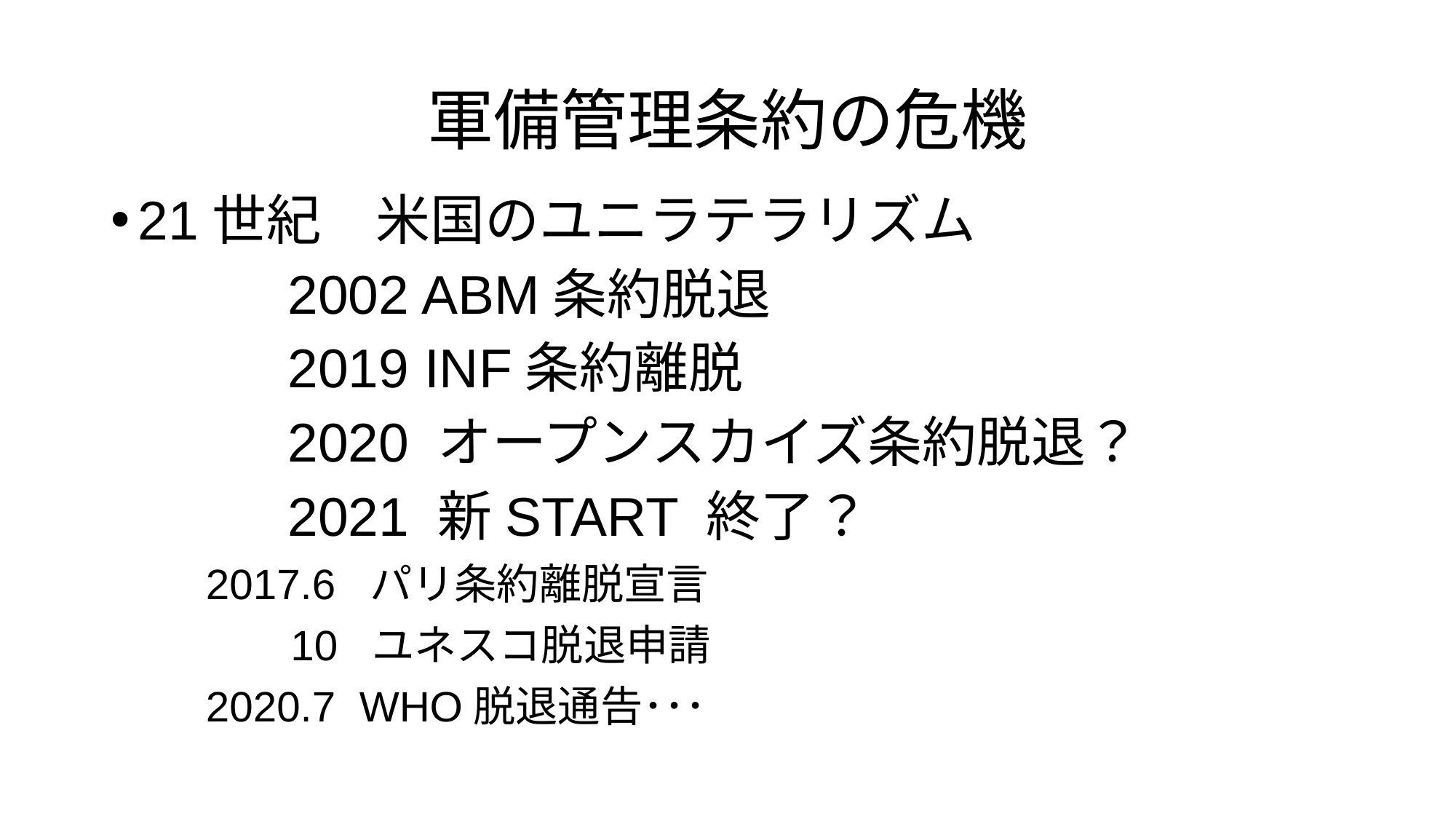

# 軍備管理条約の危機
21世紀　米国のユニラテラリズム
　　　2002 ABM条約脱退
　　　2019 INF条約離脱
　　　2020 オープンスカイズ条約脱退？
　　　2021 新START 終了？
　　2017.6  パリ条約離脱宣言
　　　　10  ユネスコ脱退申請
　　2020.7  WHO脱退通告･･･